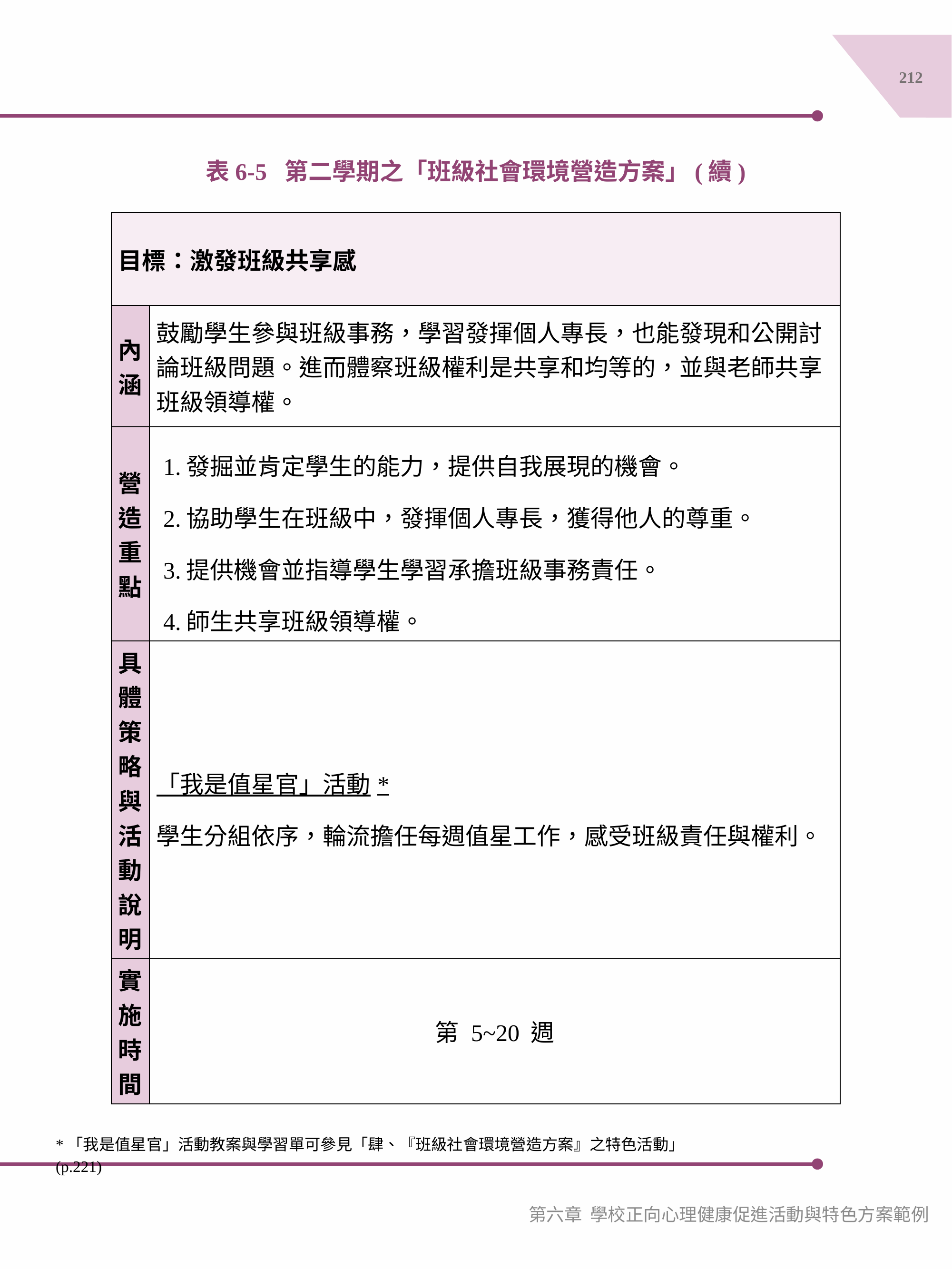

212
表6-5  第二學期之「班級社會環境營造方案」(續)
| 目標：激發班級共享感 |  |
| --- | --- |
| 內涵 | 鼓勵學生參與班級事務，學習發揮個人專長，也能發現和公開討論班級問題。進而體察班級權利是共享和均等的，並與老師共享 班級領導權。 |
| 營造重點 | 1.發掘並肯定學生的能力，提供自我展現的機會。 2.協助學生在班級中，發揮個人專長，獲得他人的尊重。 3.提供機會並指導學生學習承擔班級事務責任。 4.師生共享班級領導權。 |
| 具體策略與活動說明 | 「我是值星官」活動\* 學生分組依序，輪流擔任每週值星工作，感受班級責任與權利。 |
| 實施時間 | 第 5~20 週 |

*「我是值星官」活動教案與學習單可參見「肆、『班級社會環境營造方案』之特色活動」 (p.221)
第六章  學校正向心理健康促進活動與特色方案範例